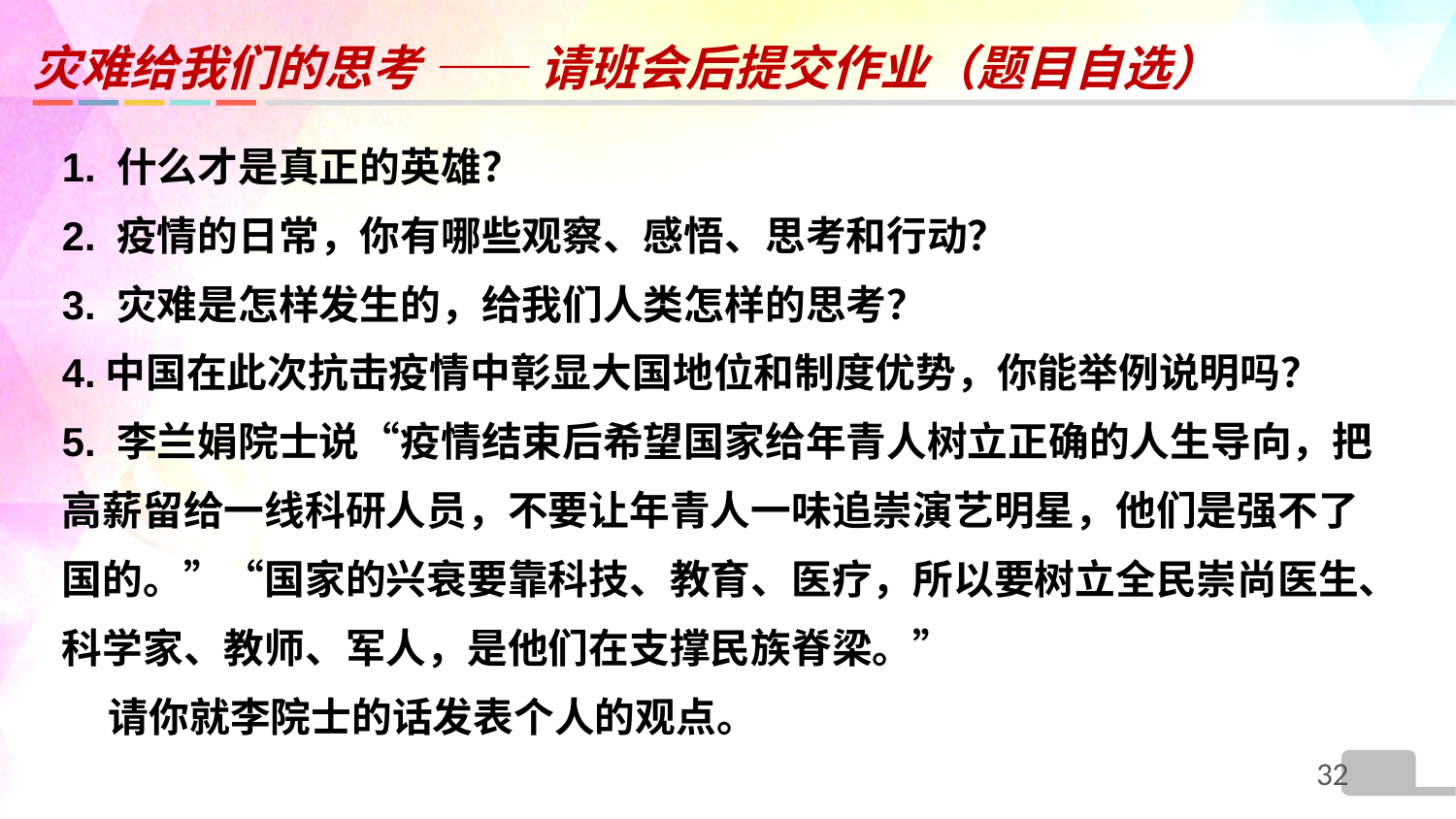

# 灾难给我们的思考 —— 请班会后提交作业（题目自选）
1. 什么才是真正的英雄？
2. 疫情的日常，你有哪些观察、感悟、思考和行动？
3. 灾难是怎样发生的，给我们人类怎样的思考？
4.中国在此次抗击疫情中彰显大国地位和制度优势，你能举例说明吗？
5. 李兰娟院士说“疫情结束后希望国家给年青人树立正确的人生导向，把高薪留给一线科研人员，不要让年青人一味追崇演艺明星，他们是强不了国的。”“国家的兴衰要靠科技、教育、医疗，所以要树立全民崇尚医生、科学家、教师、军人，是他们在支撑民族脊梁。”
    请你就李院士的话发表个人的观点。